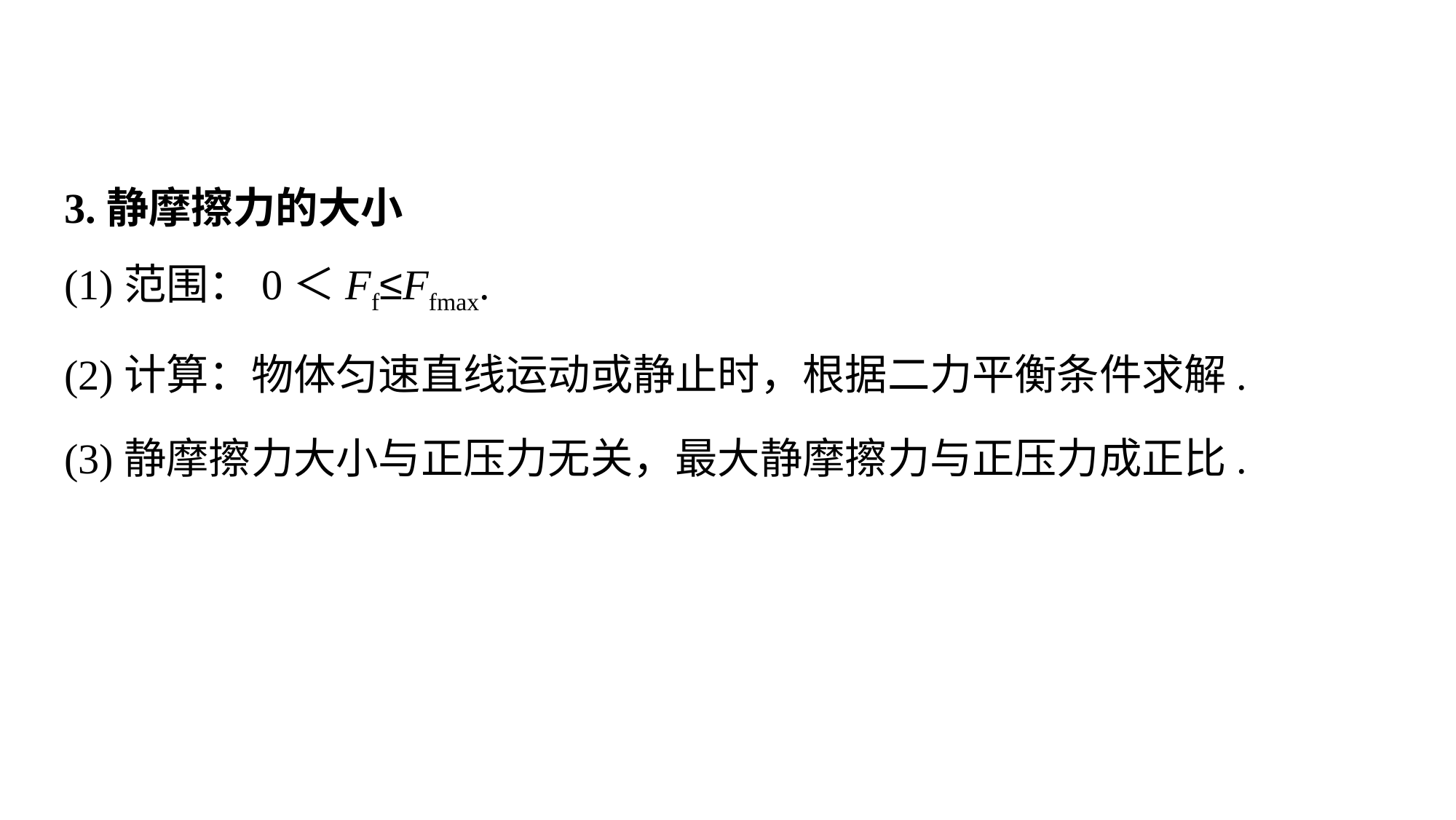

3.静摩擦力的大小
(1)范围：0＜Ff≤Ffmax.
(2)计算：物体匀速直线运动或静止时，根据二力平衡条件求解.
(3)静摩擦力大小与正压力无关，最大静摩擦力与正压力成正比.